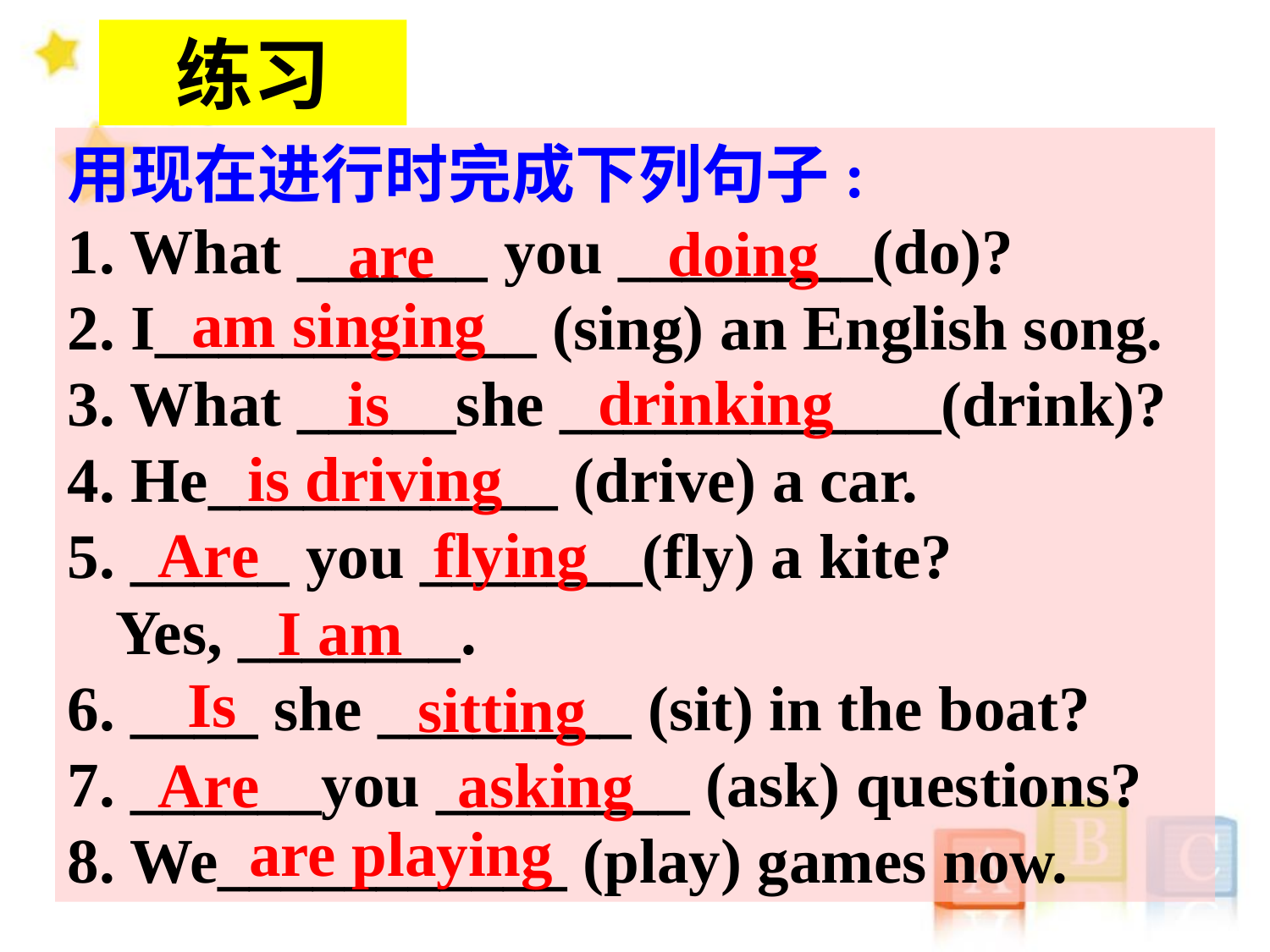

练习
用现在进行时完成下列句子:
1. What ______ you ________(do)?
2. I____________ (sing) an English song.
3. What _____she ____________(drink)?
4. He___________ (drive) a car.
5. _____ you _______(fly) a kite?
   Yes, _______.
6. ____ she ________ (sit) in the boat?
7. ______you ________ (ask) questions?
8. We___________ (play) games now.
doing
are
am singing
drinking
is
is driving
Are
 flying
I am
Is
sitting
Are
asking
are playing